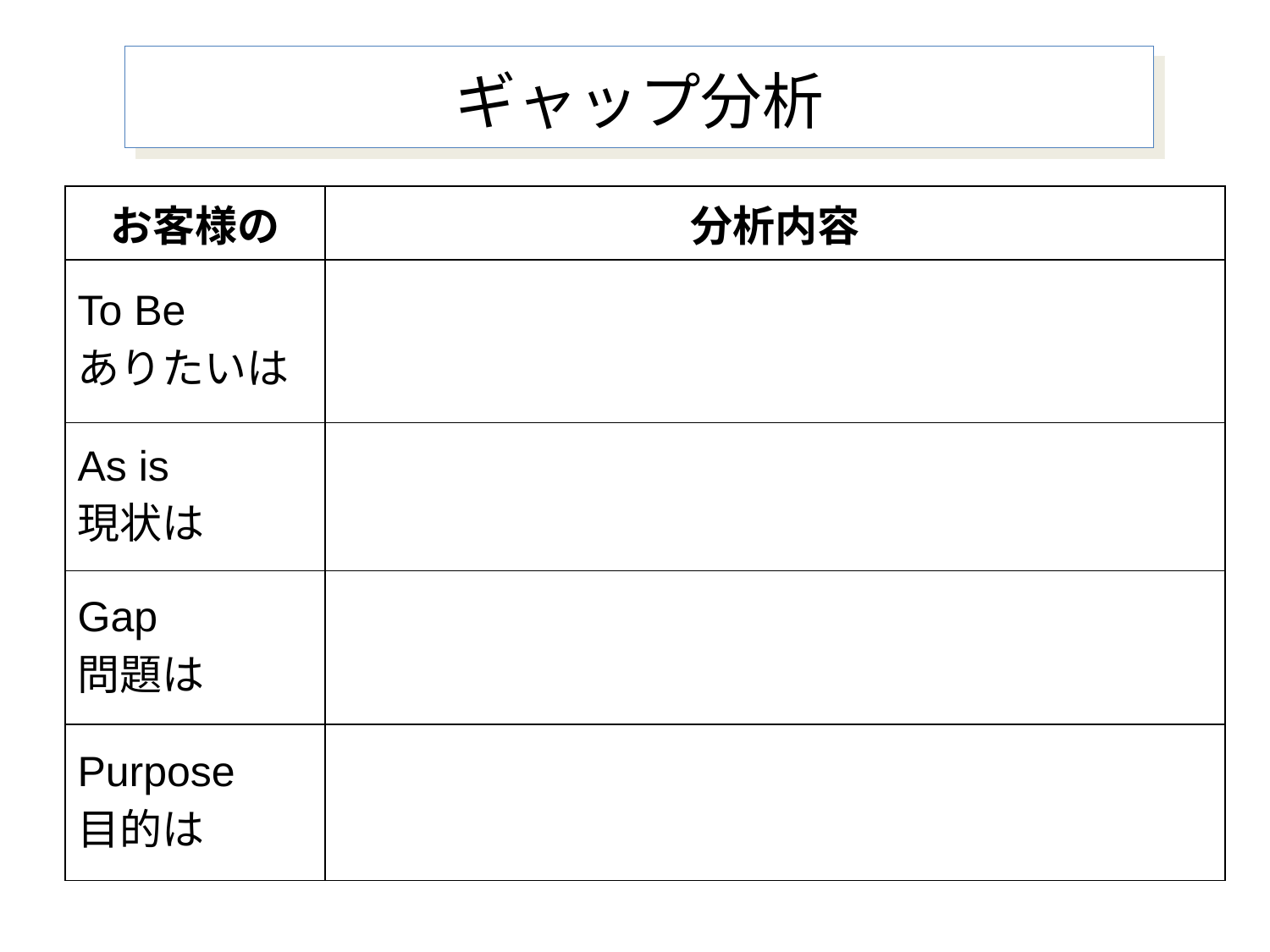

# ギャップ分析
| お客様の | 分析内容 |
| --- | --- |
| To Be ありたいは |  |
| As is 現状は |  |
| Gap 問題は |  |
| Purpose 目的は |  |